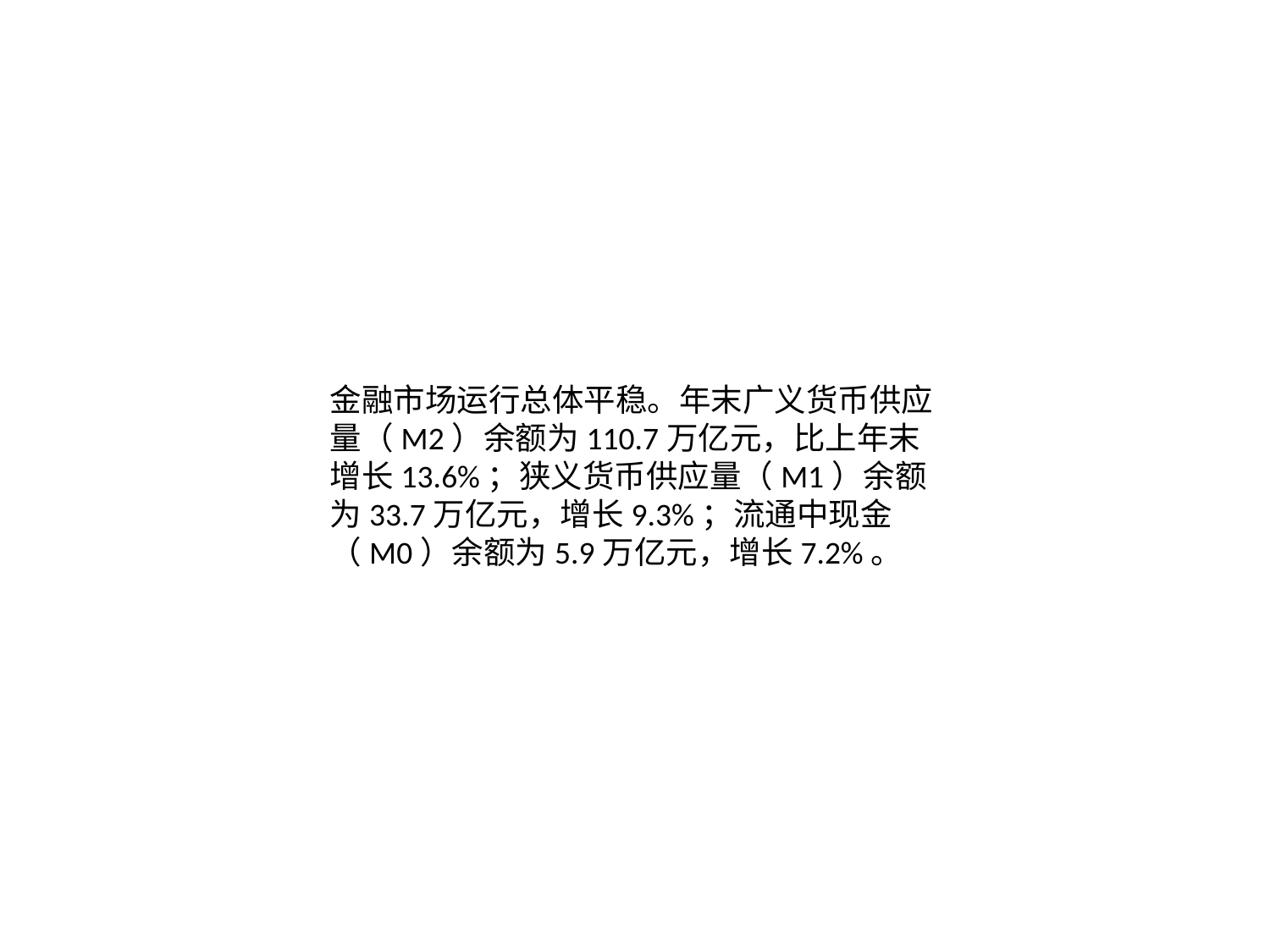

金融市场运行总体平稳。年末广义货币供应量（M2）余额为110.7万亿元，比上年末增长13.6%；狭义货币供应量（M1）余额为33.7万亿元，增长9.3%；流通中现金（M0）余额为5.9万亿元，增长7.2%。